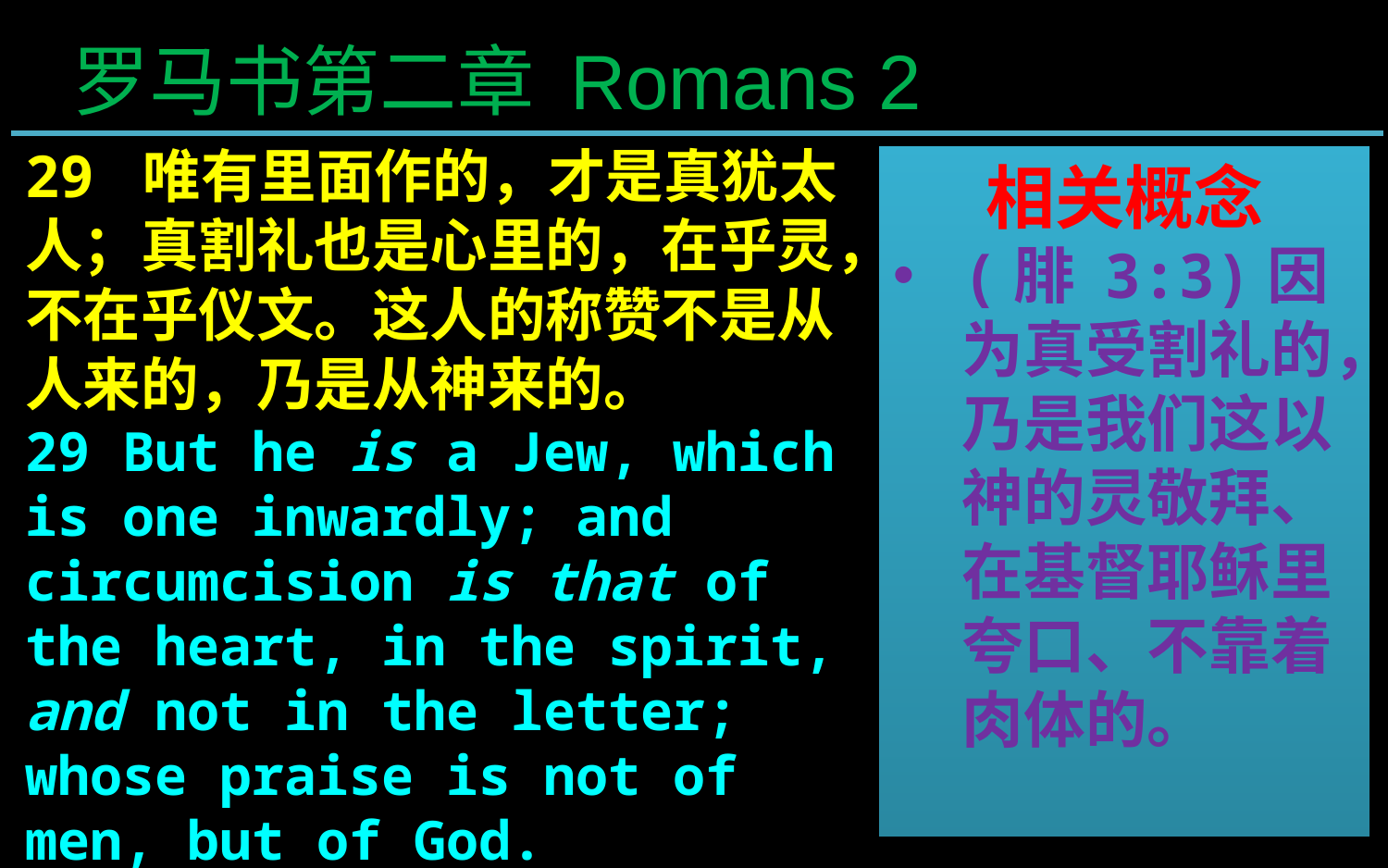

罗马书第二章 Romans 2
29 唯有里面作的，才是真犹太人；真割礼也是心里的，在乎灵，不在乎仪文。这人的称赞不是从人来的，乃是从神来的。
29 But he is a Jew, which is one inwardly; and circumcision is that of the heart, in the spirit, and not in the letter; whose praise is not of men, but of God.
相关概念
(腓 3:3)因为真受割礼的，乃是我们这以神的灵敬拜、在基督耶稣里夸口、不靠着肉体的。